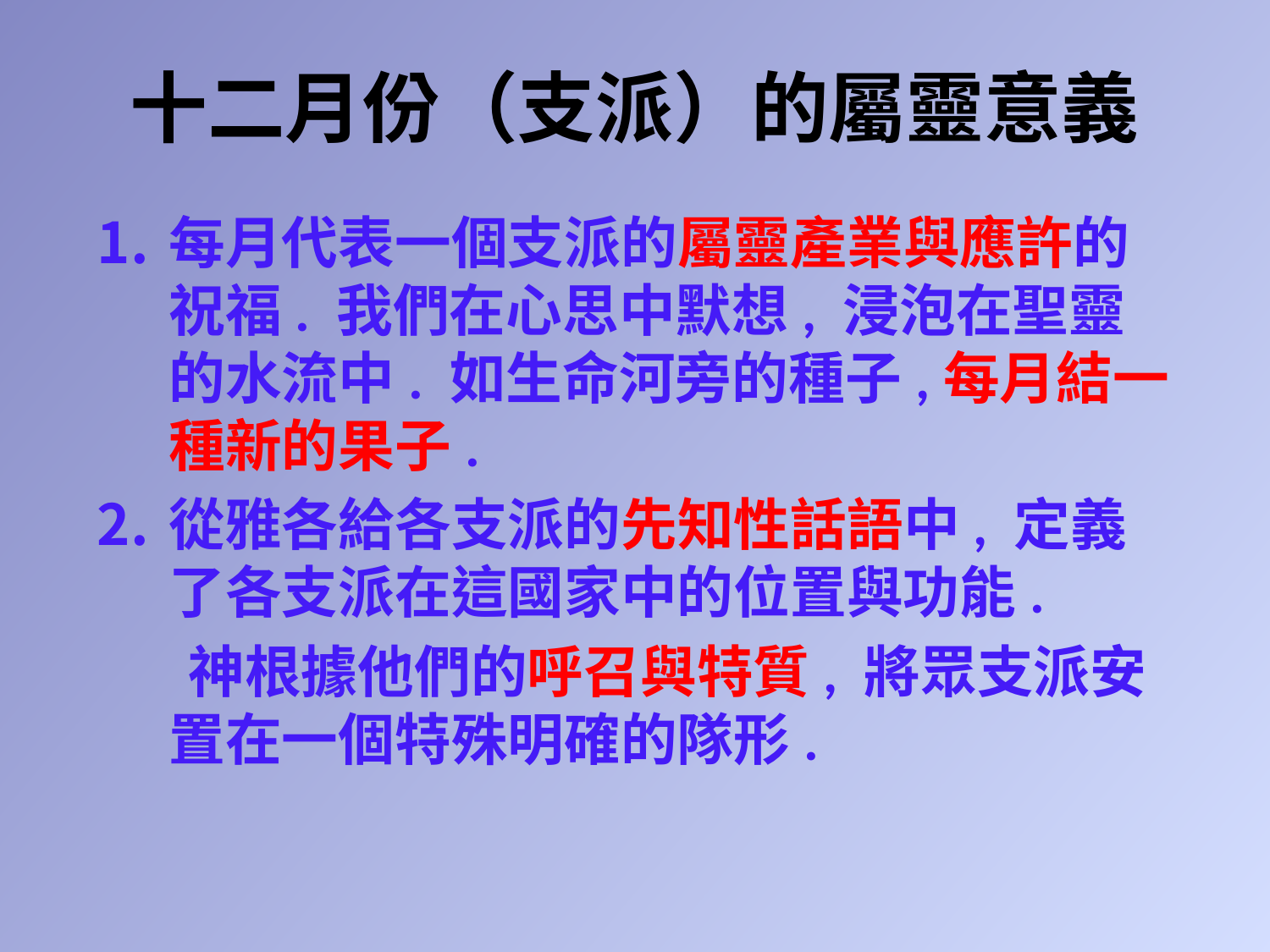

# 十二月份（支派）的屬靈意義
每月代表一個支派的屬靈產業與應許的祝福. 我們在心思中默想, 浸泡在聖靈的水流中. 如生命河旁的種子,每月結一種新的果子.
從雅各給各支派的先知性話語中, 定義了各支派在這國家中的位置與功能.
      神根據他們的呼召與特質, 將眾支派安置在一個特殊明確的隊形.